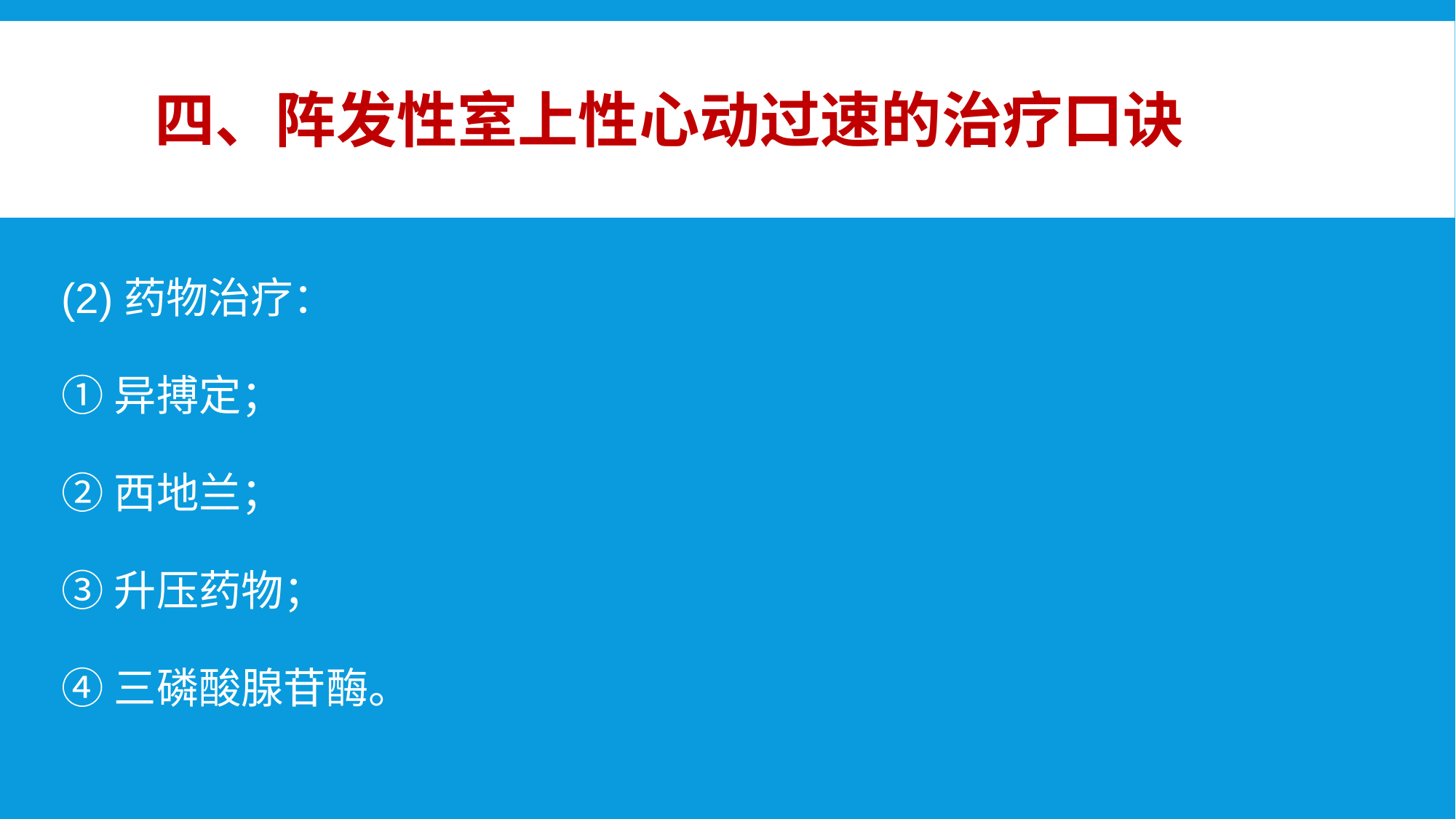

# 四、阵发性室上性心动过速的治疗口诀
(2)药物治疗：
①异搏定；
②西地兰；
③升压药物；
④三磷酸腺苷酶。